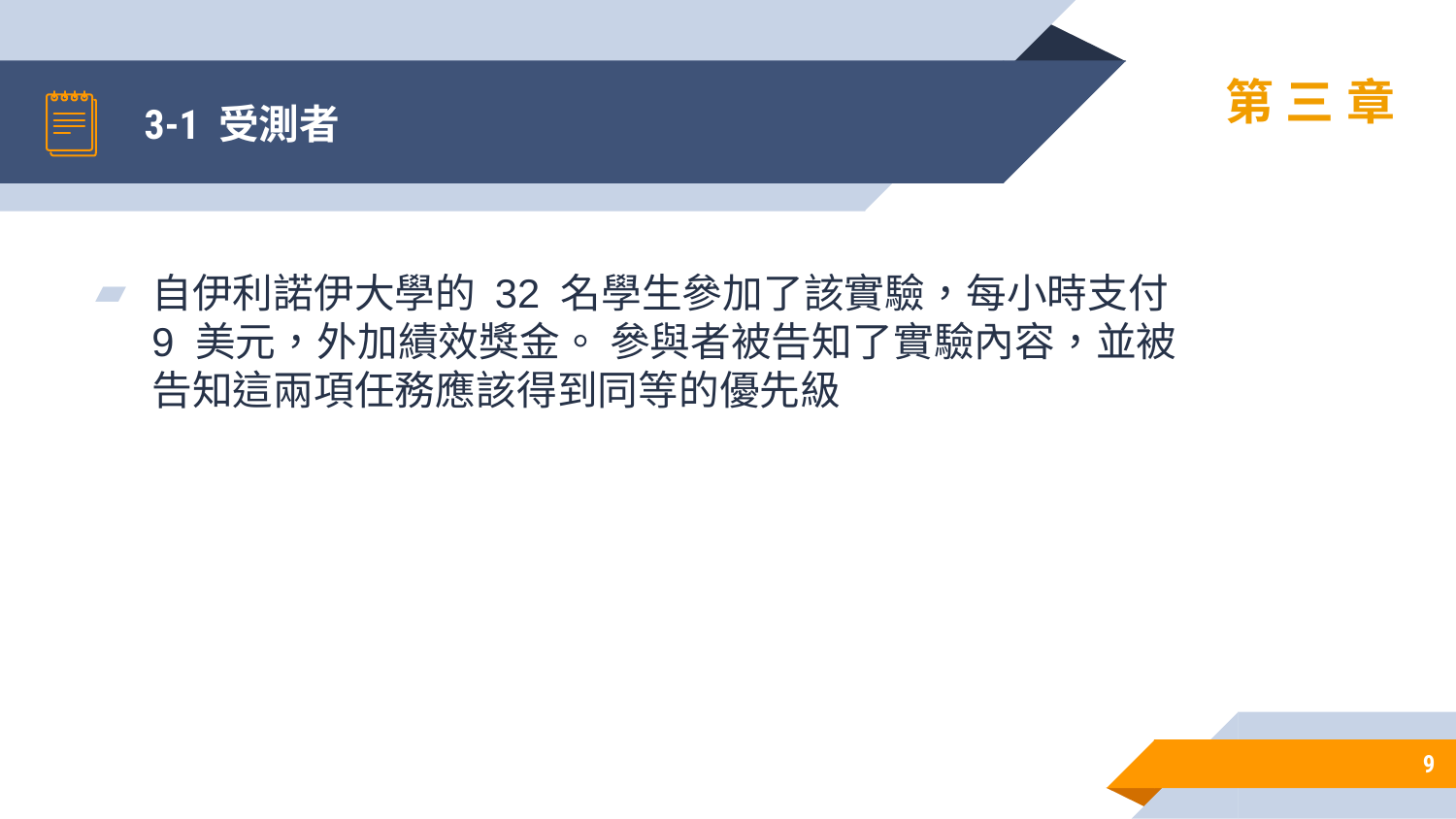

# 3-1 受測者
第三章

自伊利諾伊大學的 32 名學生參加了該實驗，每小時支付 9 美元，外加績效獎金。 參與者被告知了實驗內容，並被告知這兩項任務應該得到同等的優先級

9